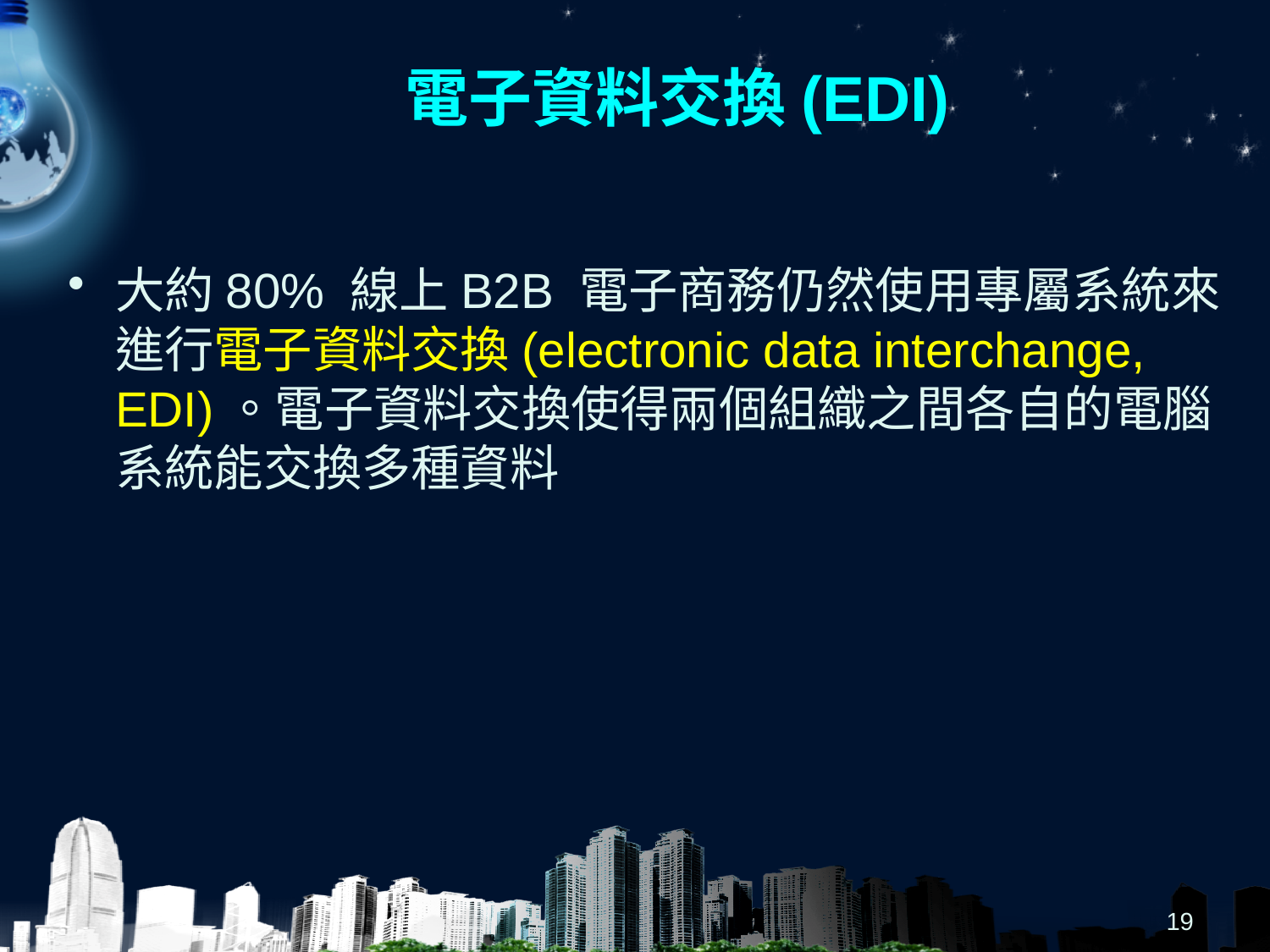

# 電子資料交換(EDI)

大約80% 線上B2B 電子商務仍然使用專屬系統來進行電子資料交換(electronic data interchange, EDI)。電子資料交換使得兩個組織之間各自的電腦系統能交換多種資料
19